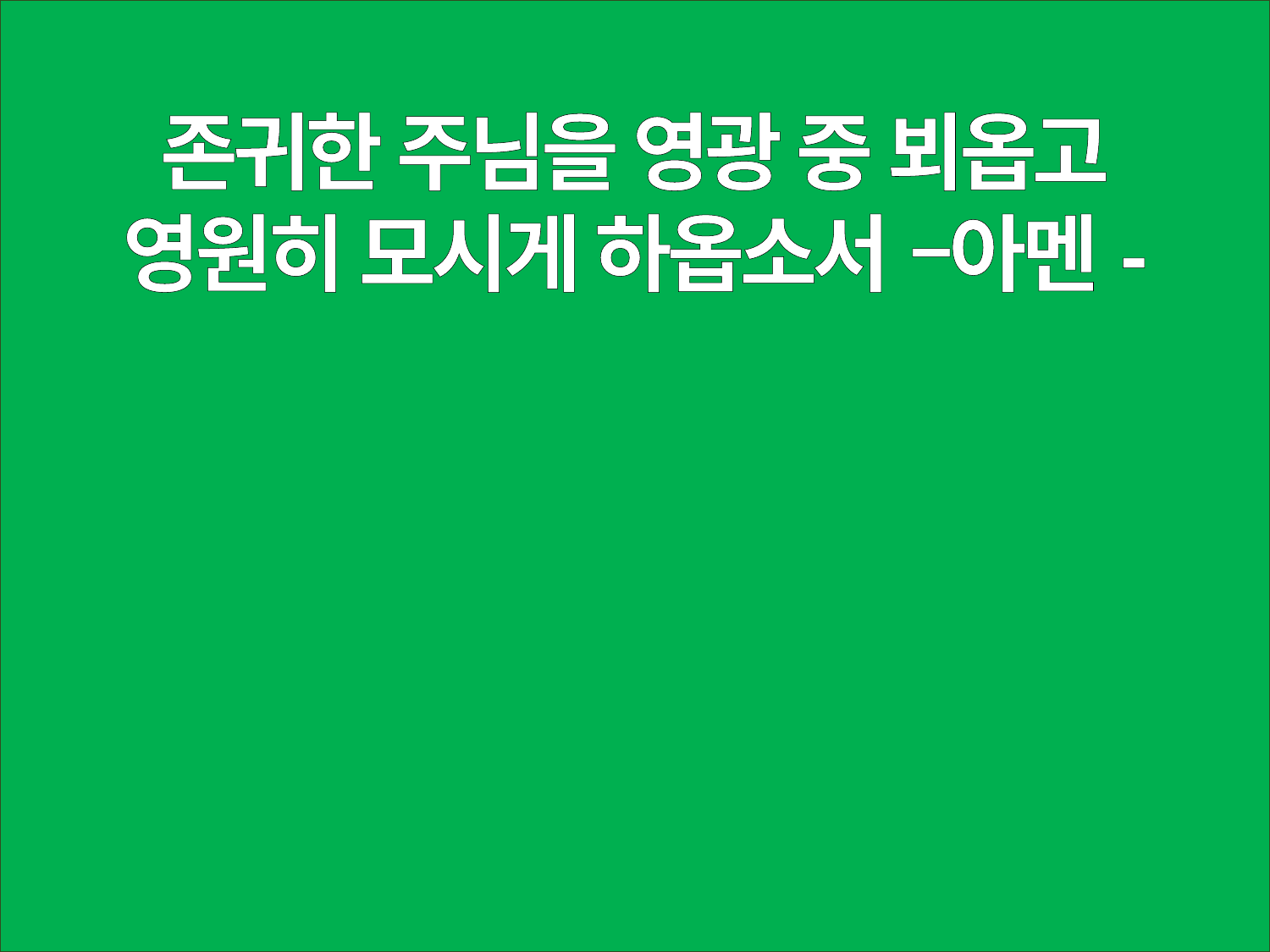

존귀한 주님을 영광 중 뵈옵고
영원히 모시게 하옵소서 –아멘-